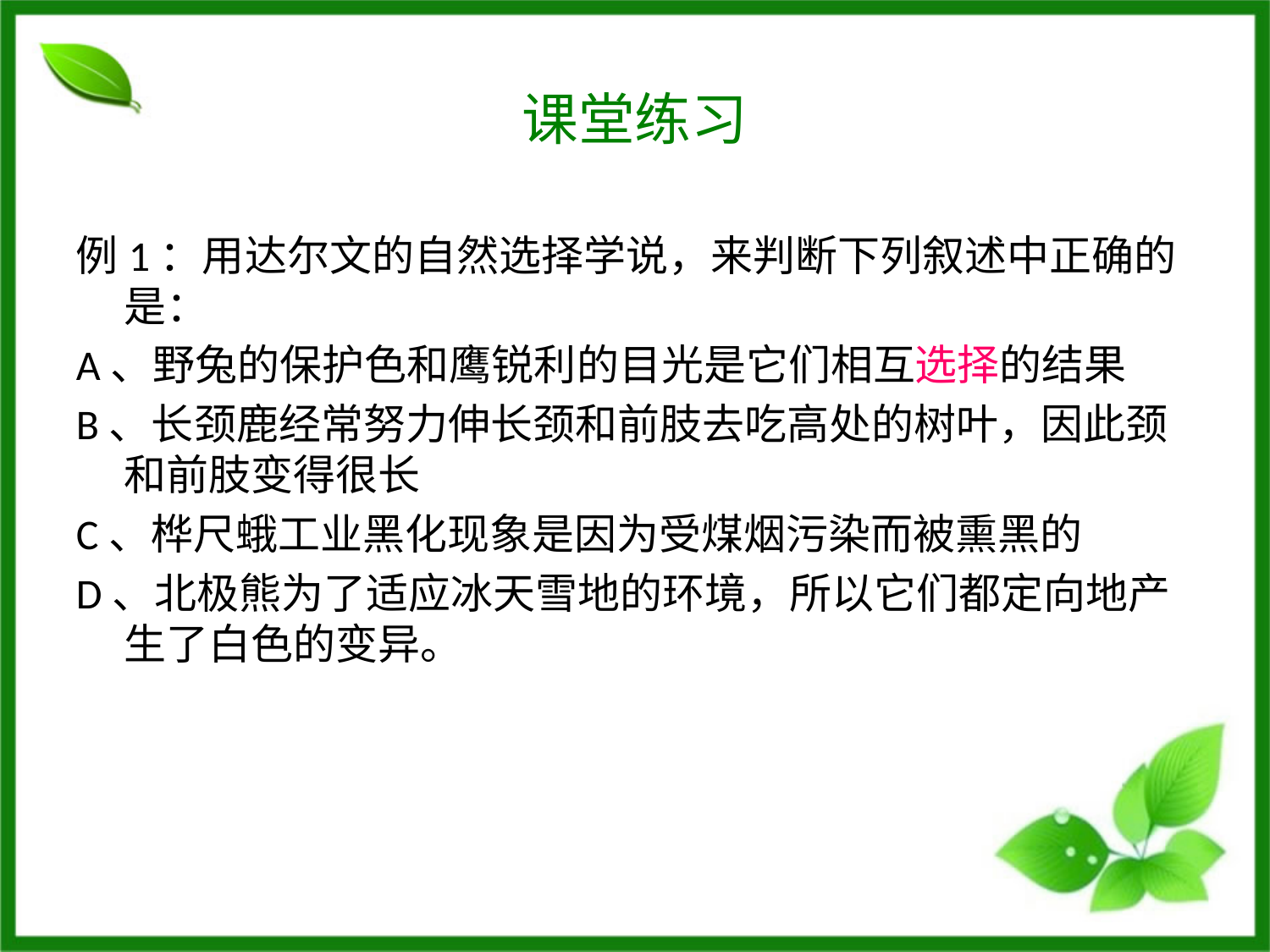

# 课堂练习
例1：用达尔文的自然选择学说，来判断下列叙述中正确的是：
A、野兔的保护色和鹰锐利的目光是它们相互选择的结果
B、长颈鹿经常努力伸长颈和前肢去吃高处的树叶，因此颈和前肢变得很长
C、桦尺蛾工业黑化现象是因为受煤烟污染而被熏黑的
D、北极熊为了适应冰天雪地的环境，所以它们都定向地产生了白色的变异。